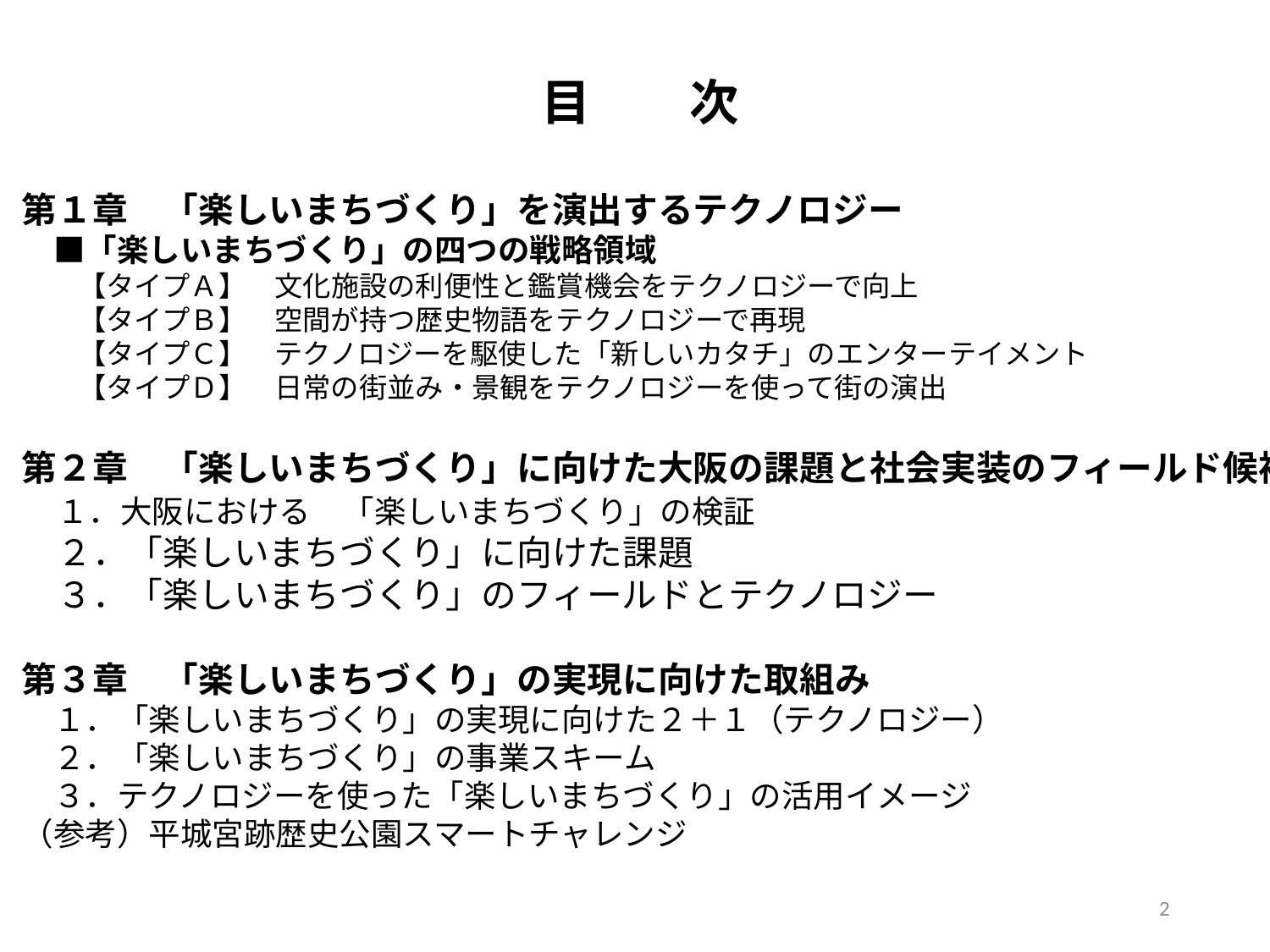

目　　次
第１章　「楽しいまちづくり」を演出するテクノロジー
　■「楽しいまちづくり」の四つの戦略領域
　　【タイプＡ】　文化施設の利便性と鑑賞機会をテクノロジーで向上
　　【タイプＢ】　空間が持つ歴史物語をテクノロジーで再現
　　【タイプＣ】　テクノロジーを駆使した「新しいカタチ」のエンターテイメント
　　【タイプＤ】　日常の街並み・景観をテクノロジーを使って街の演出

第２章　「楽しいまちづくり」に向けた大阪の課題と社会実装のフィールド候補
　１．大阪における　「楽しいまちづくり」の検証
　２．「楽しいまちづくり」に向けた課題
　３．「楽しいまちづくり」のフィールドとテクノロジー

第３章　「楽しいまちづくり」の実現に向けた取組み
　１．「楽しいまちづくり」の実現に向けた２＋１（テクノロジー）
　２．「楽しいまちづくり」の事業スキーム
　３．テクノロジーを使った「楽しいまちづくり」の活用イメージ
（参考）平城宮跡歴史公園スマートチャレンジ
2